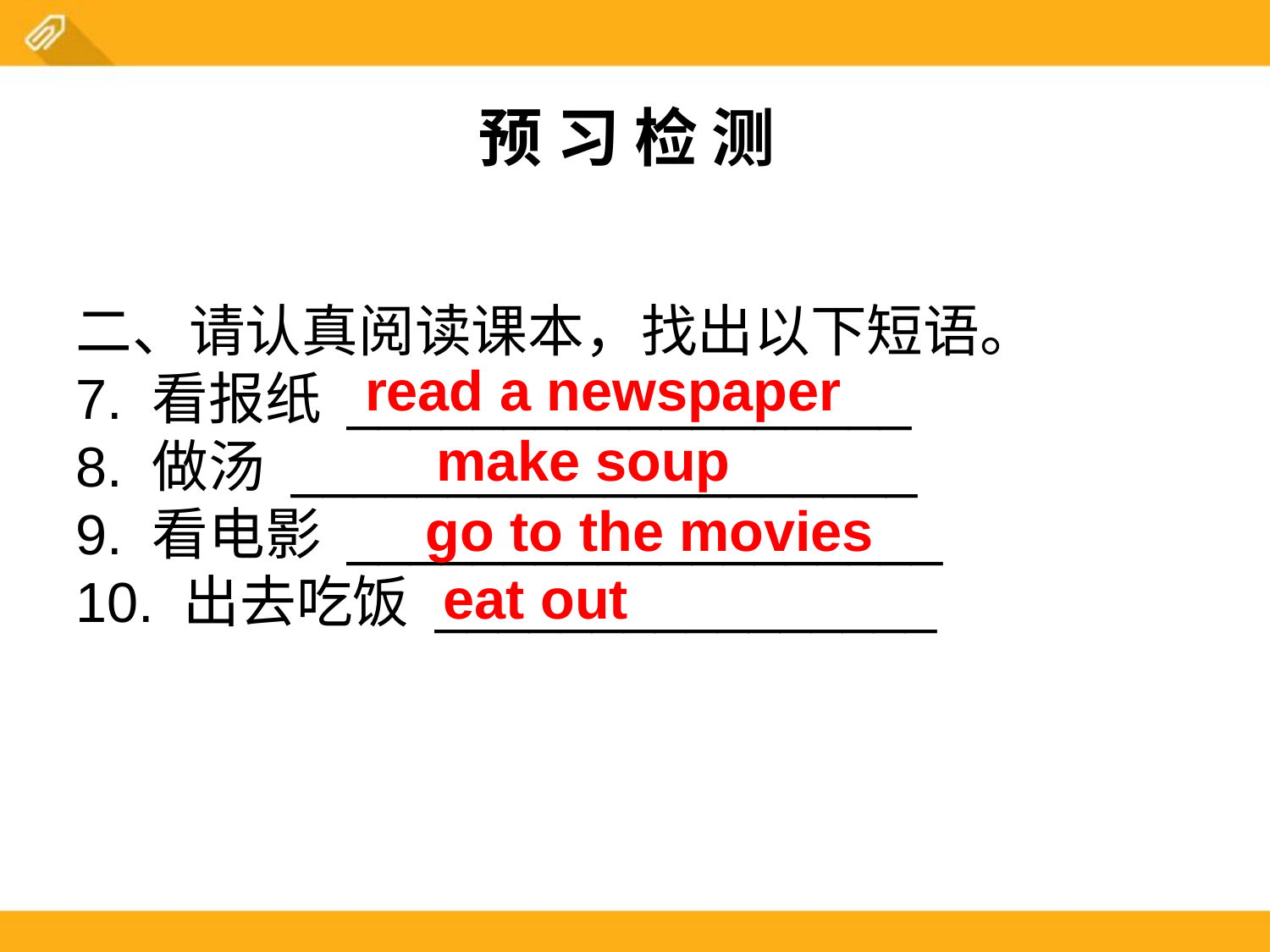

预 习 检 测
二、请认真阅读课本，找出以下短语。
7. 看报纸 __________________
8. 做汤 ____________________
9. 看电影 ___________________
10. 出去吃饭 ________________
read a newspaper
make soup
go to the movies
eat out